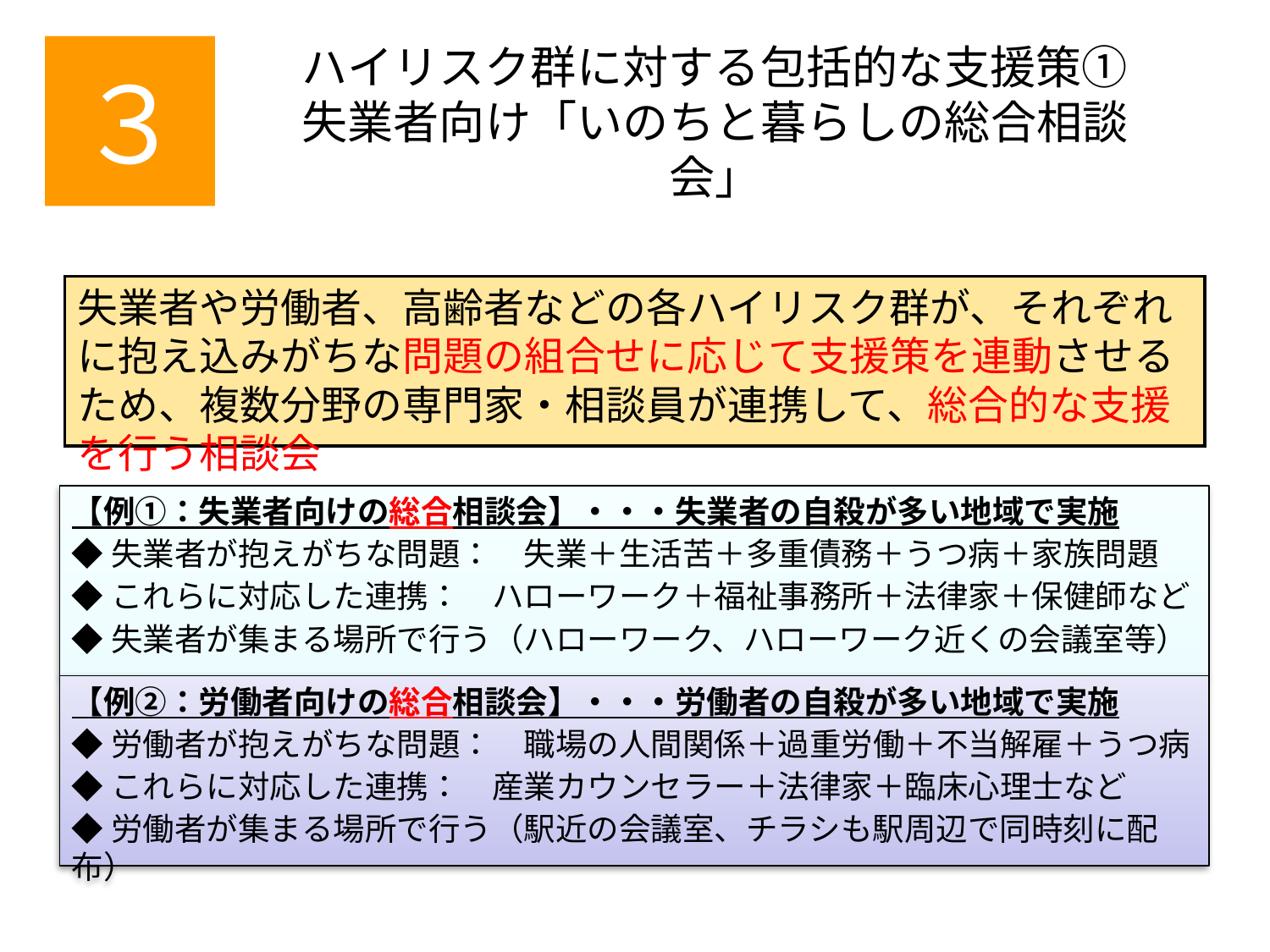

３
# ハイリスク群に対する包括的な支援策① 失業者向け「いのちと暮らしの総合相談会」
失業者や労働者、高齢者などの各ハイリスク群が、それぞれに抱え込みがちな問題の組合せに応じて支援策を連動させるため、複数分野の専門家・相談員が連携して、総合的な支援を行う相談会
【例①：失業者向けの総合相談会】・・・失業者の自殺が多い地域で実施
◆失業者が抱えがちな問題：　失業＋生活苦＋多重債務＋うつ病＋家族問題
◆これらに対応した連携：　ハローワーク＋福祉事務所＋法律家＋保健師など
◆失業者が集まる場所で行う（ハローワーク、ハローワーク近くの会議室等）
【例②：労働者向けの総合相談会】・・・労働者の自殺が多い地域で実施
◆労働者が抱えがちな問題：　職場の人間関係＋過重労働＋不当解雇＋うつ病
◆これらに対応した連携：　産業カウンセラー＋法律家＋臨床心理士など
◆労働者が集まる場所で行う（駅近の会議室、チラシも駅周辺で同時刻に配布）